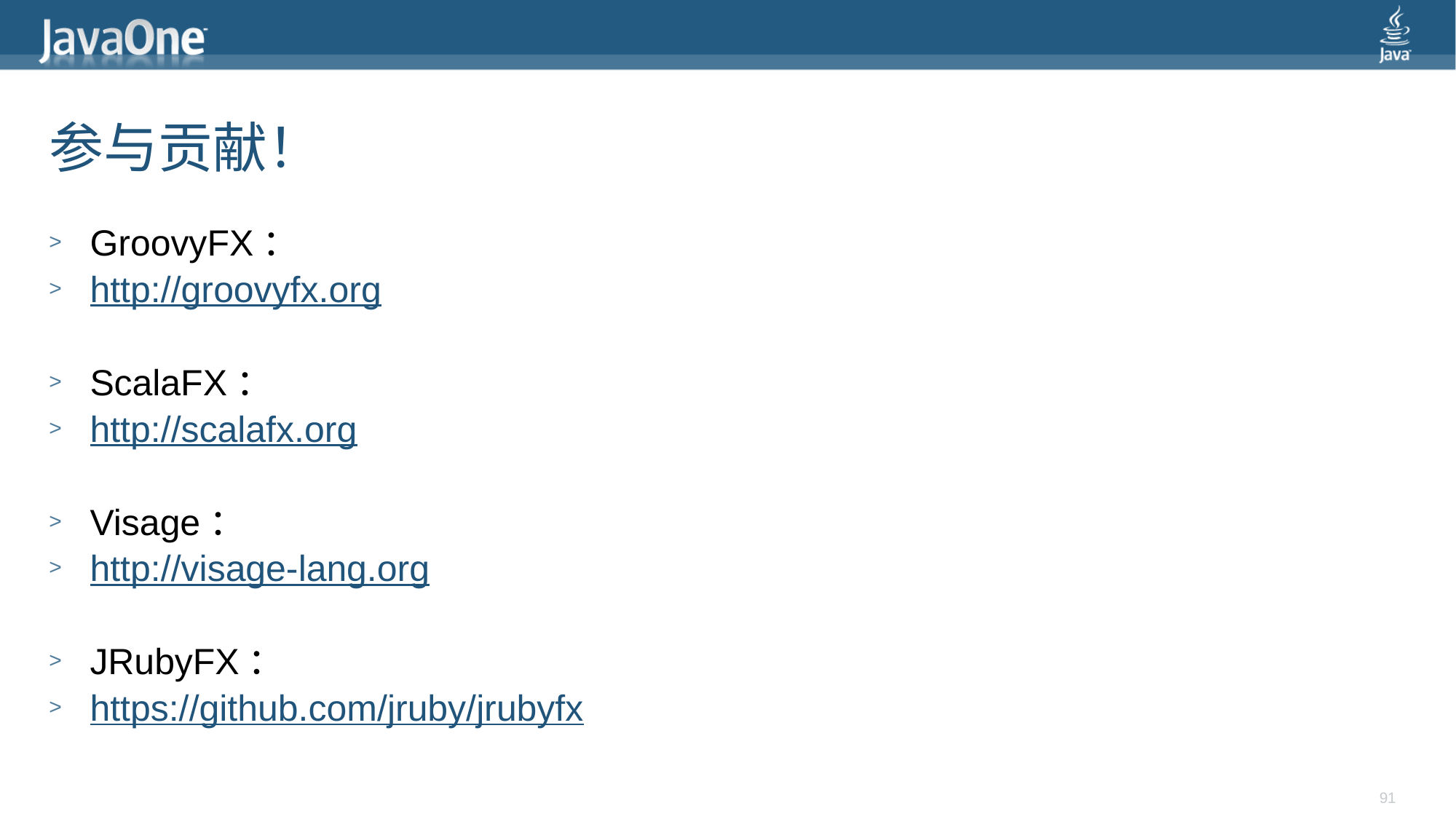

# 参与贡献！
GroovyFX：
http://groovyfx.org

ScalaFX：
http://scalafx.org

Visage：
http://visage-lang.org

JRubyFX：
https://github.com/jruby/jrubyfx
91